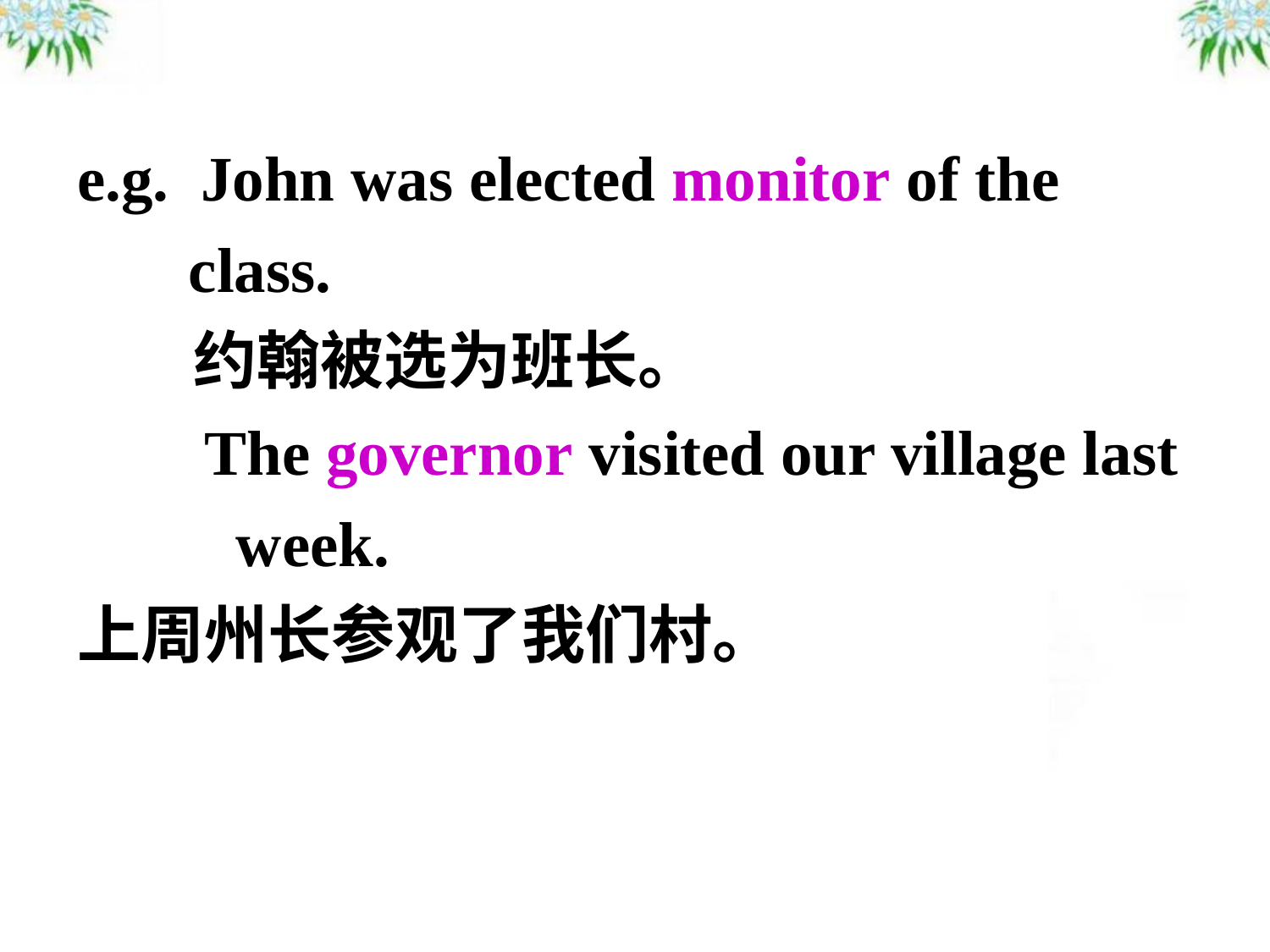

e.g.  John was elected monitor of the
       class.
       约翰被选为班长。
        The governor visited our village last           week.
上周州长参观了我们村。